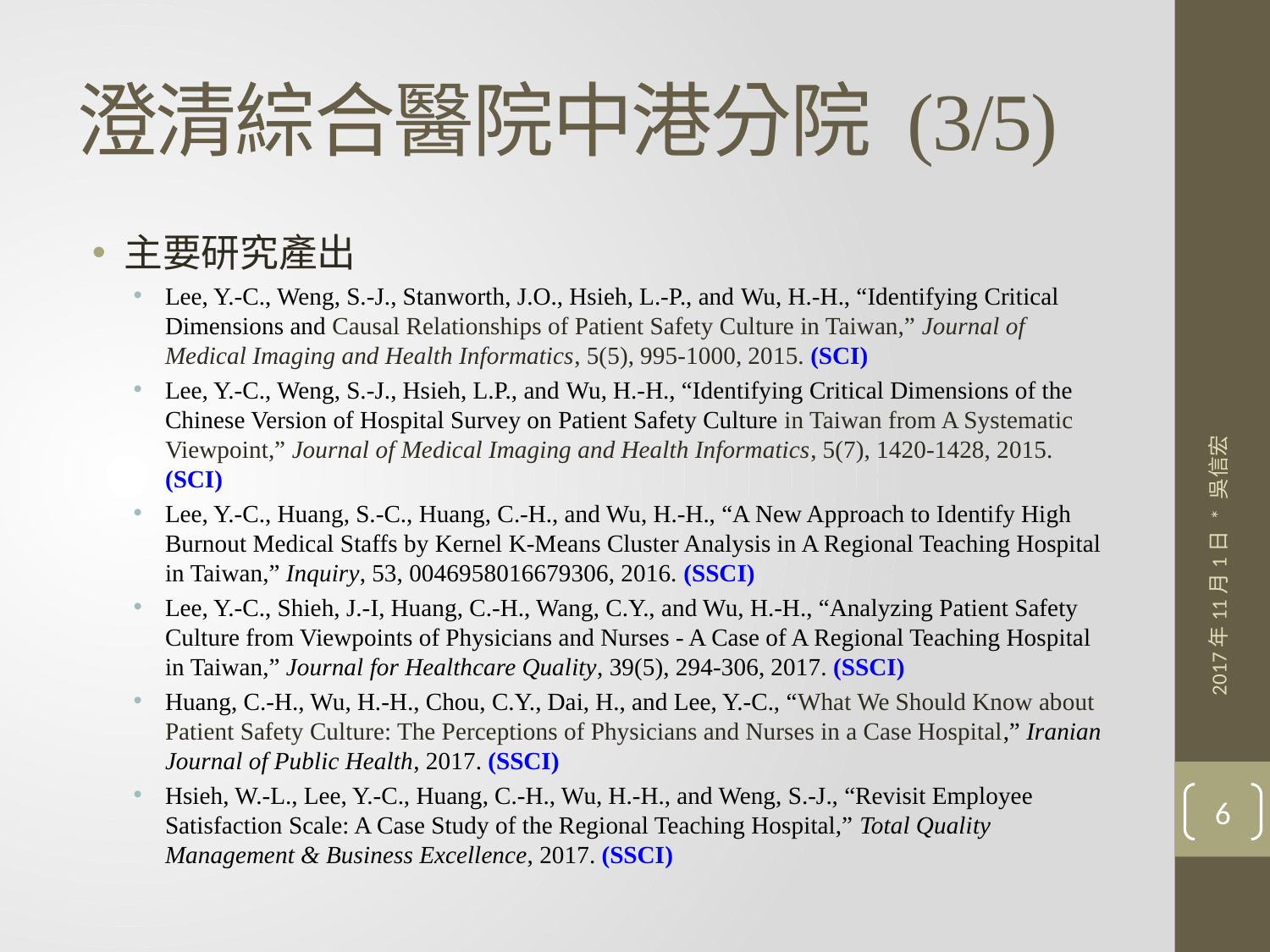

# 澄清綜合醫院中港分院 (3/5)
主要研究產出
Lee, Y.-C., Weng, S.-J., Stanworth, J.O., Hsieh, L.-P., and Wu, H.-H., “Identifying Critical Dimensions and Causal Relationships of Patient Safety Culture in Taiwan,” Journal of Medical Imaging and Health Informatics, 5(5), 995-1000, 2015. (SCI)
Lee, Y.-C., Weng, S.-J., Hsieh, L.P., and Wu, H.-H., “Identifying Critical Dimensions of the Chinese Version of Hospital Survey on Patient Safety Culture in Taiwan from A Systematic Viewpoint,” Journal of Medical Imaging and Health Informatics, 5(7), 1420-1428, 2015. (SCI)
Lee, Y.-C., Huang, S.-C., Huang, C.-H., and Wu, H.-H., “A New Approach to Identify High Burnout Medical Staffs by Kernel K-Means Cluster Analysis in A Regional Teaching Hospital in Taiwan,” Inquiry, 53, 0046958016679306, 2016. (SSCI)
Lee, Y.-C., Shieh, J.-I, Huang, C.-H., Wang, C.Y., and Wu, H.-H., “Analyzing Patient Safety Culture from Viewpoints of Physicians and Nurses - A Case of A Regional Teaching Hospital in Taiwan,” Journal for Healthcare Quality, 39(5), 294-306, 2017. (SSCI)
Huang, C.-H., Wu, H.-H., Chou, C.Y., Dai, H., and Lee, Y.-C., “What We Should Know about Patient Safety Culture: The Perceptions of Physicians and Nurses in a Case Hospital,” Iranian Journal of Public Health, 2017. (SSCI)
Hsieh, W.-L., Lee, Y.-C., Huang, C.-H., Wu, H.-H., and Weng, S.-J., “Revisit Employee Satisfaction Scale: A Case Study of the Regional Teaching Hospital,” Total Quality Management & Business Excellence, 2017. (SSCI)
2017年11月1日 * 吳信宏
6